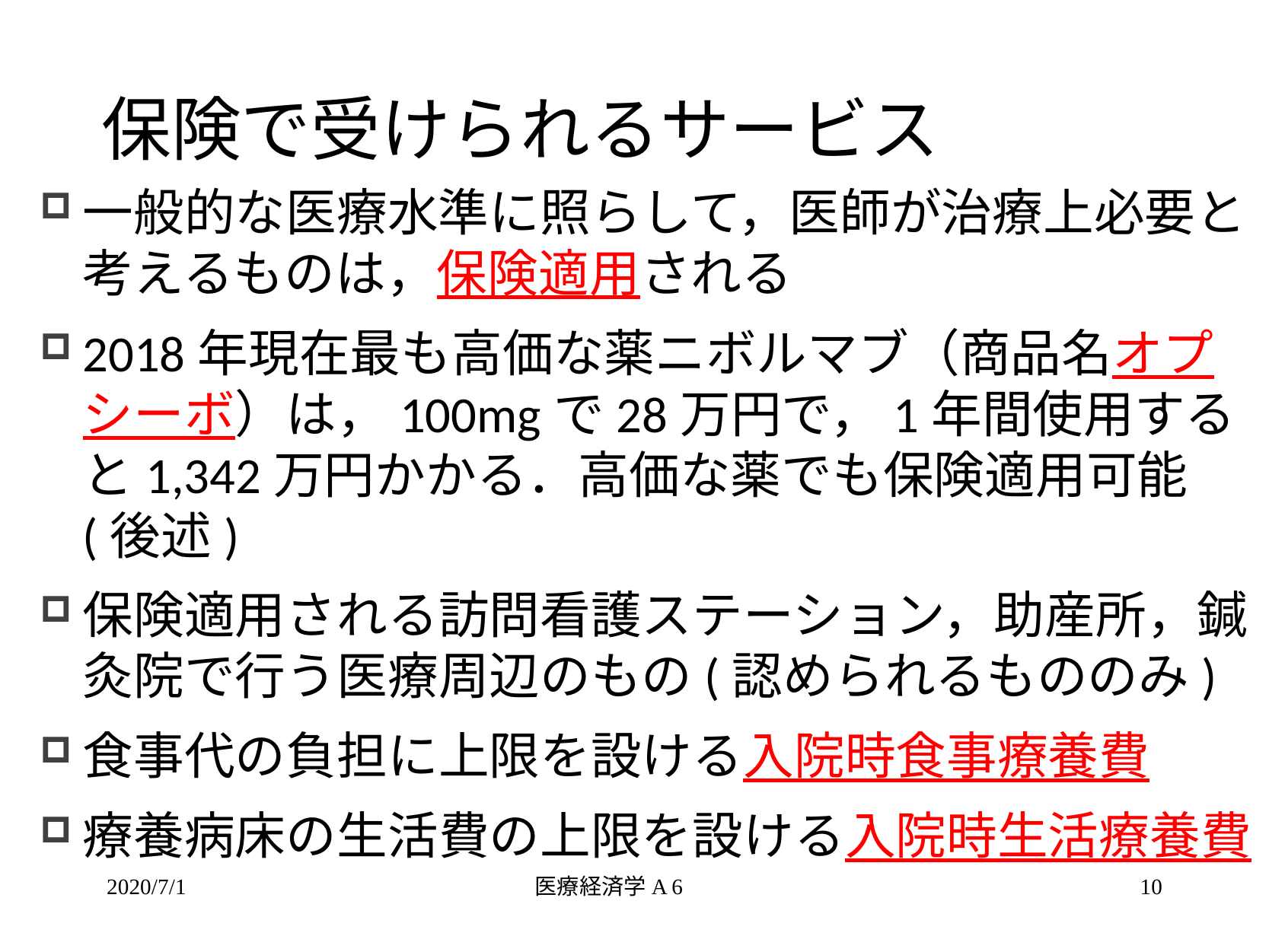

# 保険で受けられるサービス
一般的な医療水準に照らして，医師が治療上必要と考えるものは，保険適用される
2018年現在最も高価な薬ニボルマブ（商品名オプシーボ）は，100mgで28万円で，1年間使用すると1,342万円かかる．高価な薬でも保険適用可能(後述)
保険適用される訪問看護ステーション，助産所，鍼灸院で行う医療周辺のもの(認められるもののみ)
食事代の負担に上限を設ける入院時食事療養費
療養病床の生活費の上限を設ける入院時生活療養費

2020/7/1
医療経済学A 6
10